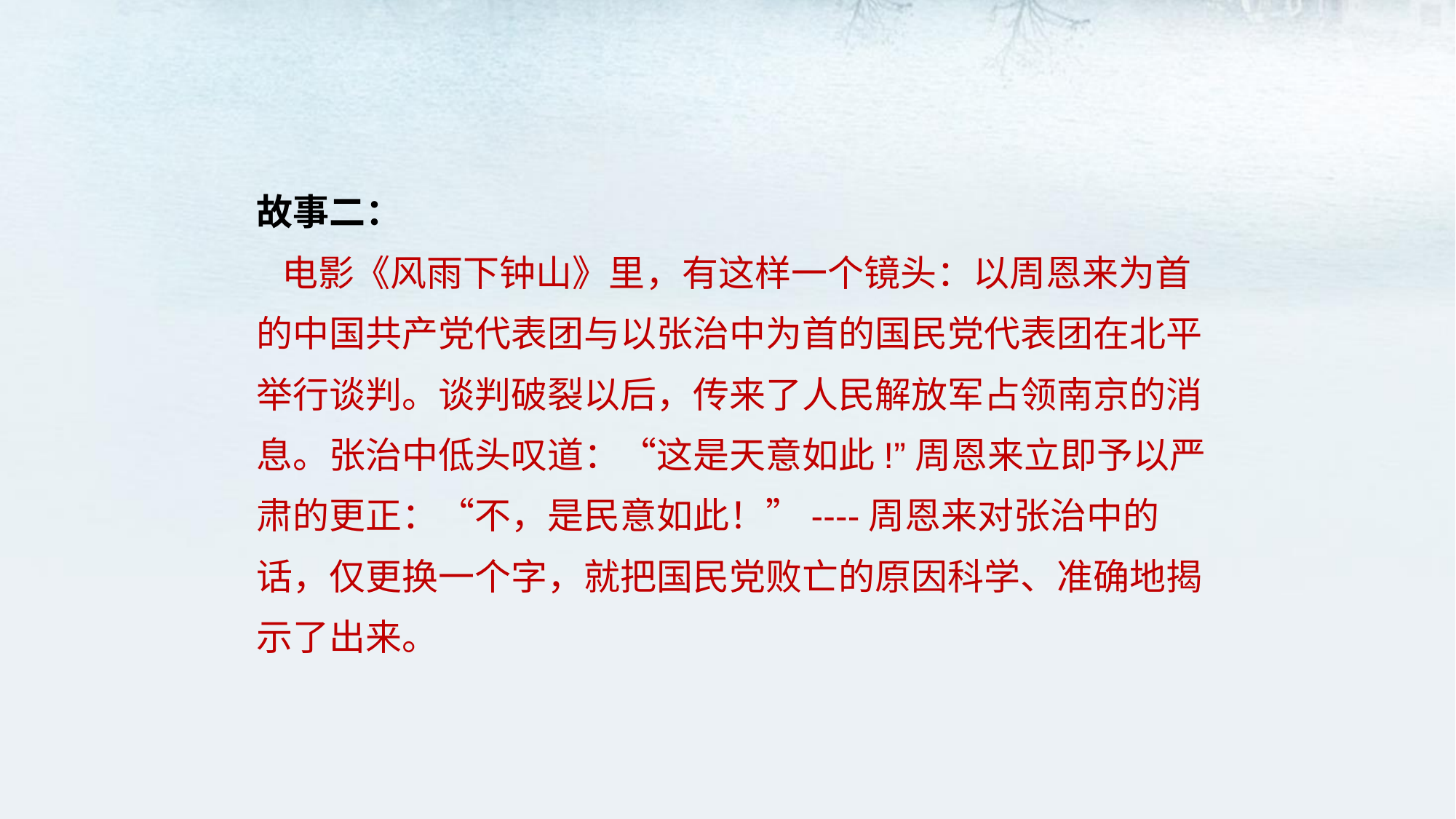

故事二：
  电影《风雨下钟山》里，有这样一个镜头：以周恩来为首的中国共产党代表团与以张治中为首的国民党代表团在北平举行谈判。谈判破裂以后，传来了人民解放军占领南京的消息。张治中低头叹道：“这是天意如此!”周恩来立即予以严肃的更正：“不，是民意如此！”----周恩来对张治中的话，仅更换一个字，就把国民党败亡的原因科学、准确地揭示了出来。